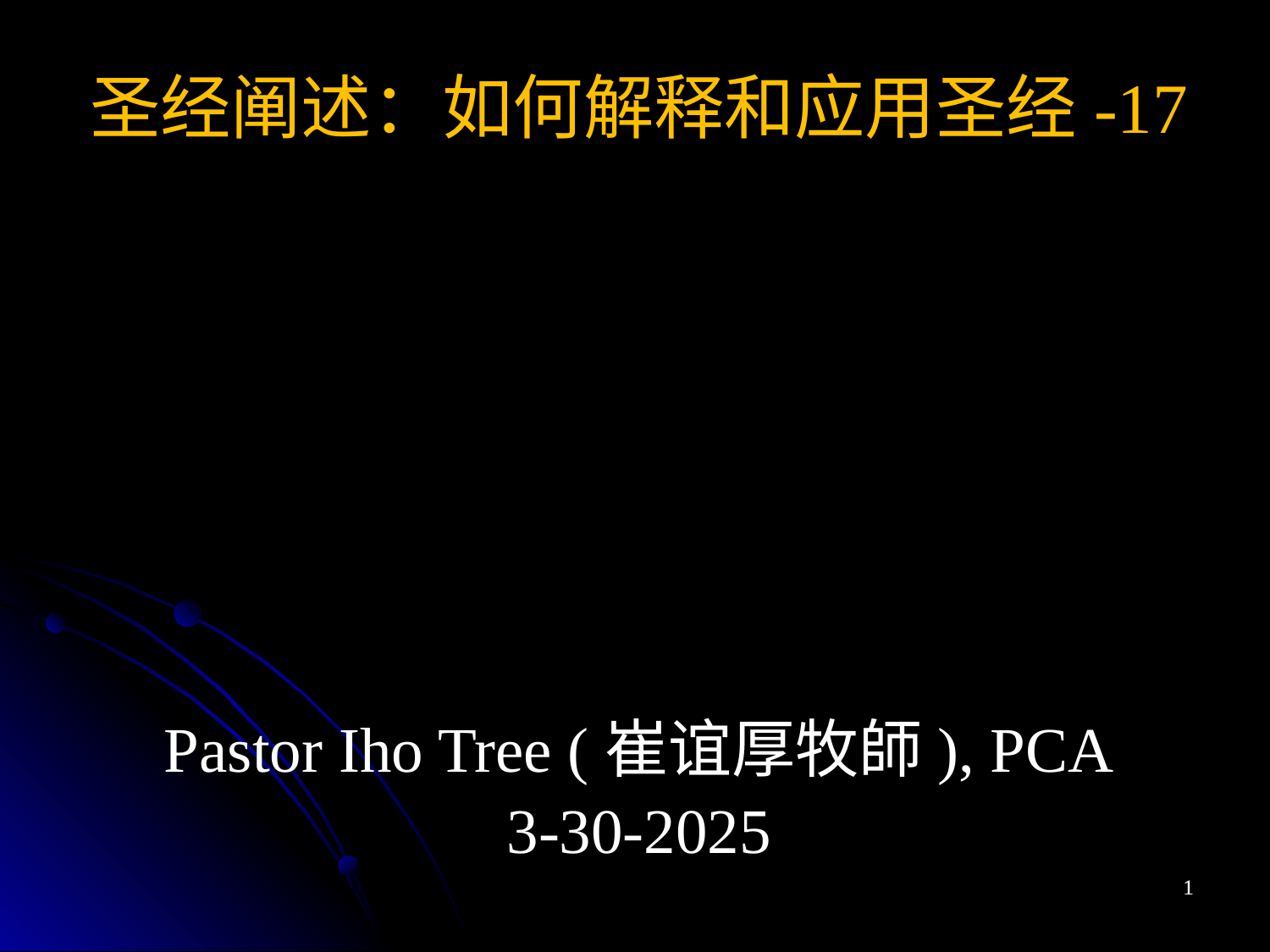

圣经阐述：如何解释和应用圣经-17

Pastor Iho Tree (崔谊厚牧師), PCA
3-30-2025
1
1